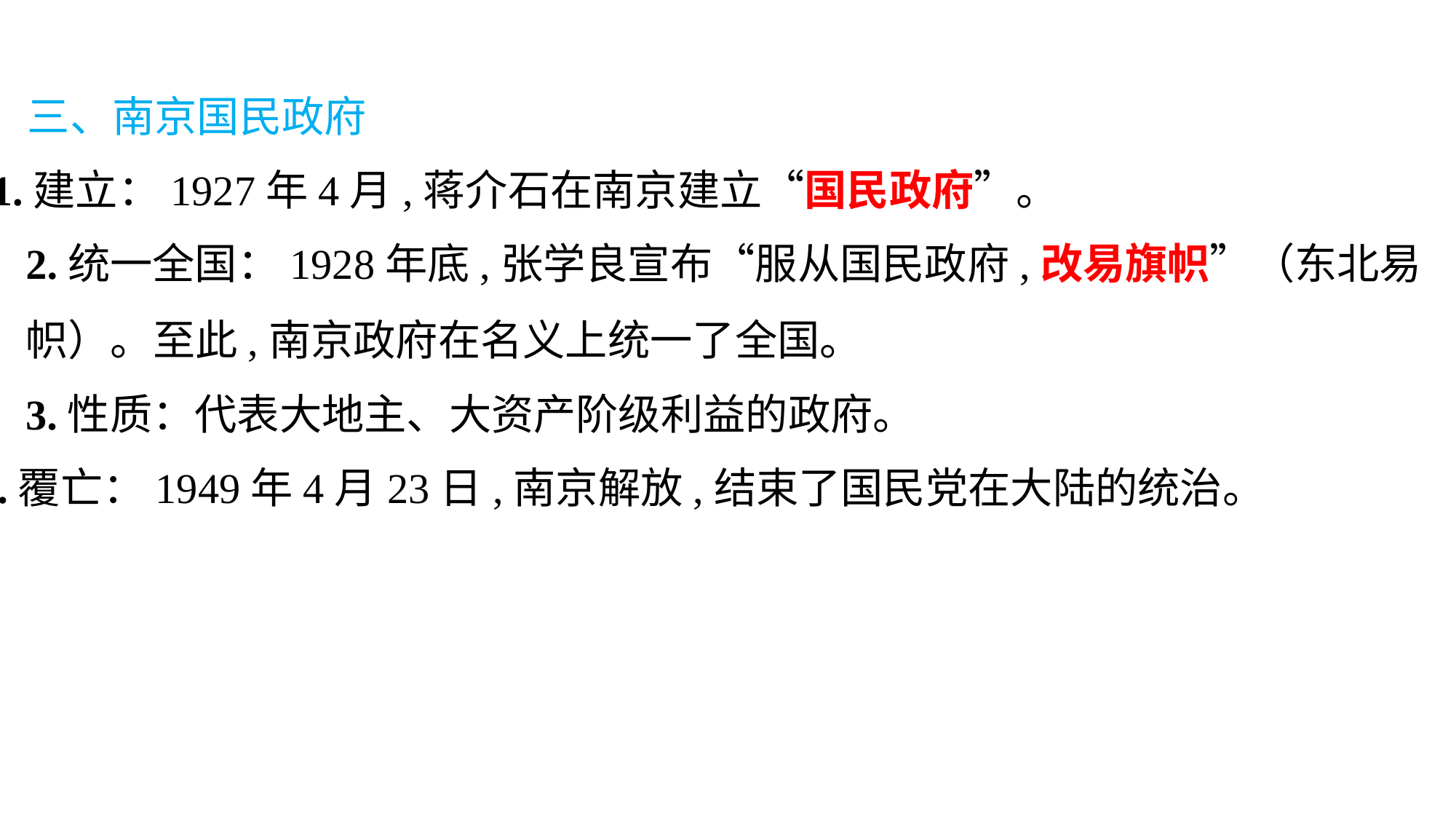

三、南京国民政府
1.建立：1927年4月,蒋介石在南京建立“国民政府”。
2.统一全国：1928年底,张学良宣布“服从国民政府,改易旗帜”（东北易帜）。至此,南京政府在名义上统一了全国。
3.性质：代表大地主、大资产阶级利益的政府。
4.覆亡：1949年4月23日,南京解放,结束了国民党在大陆的统治。